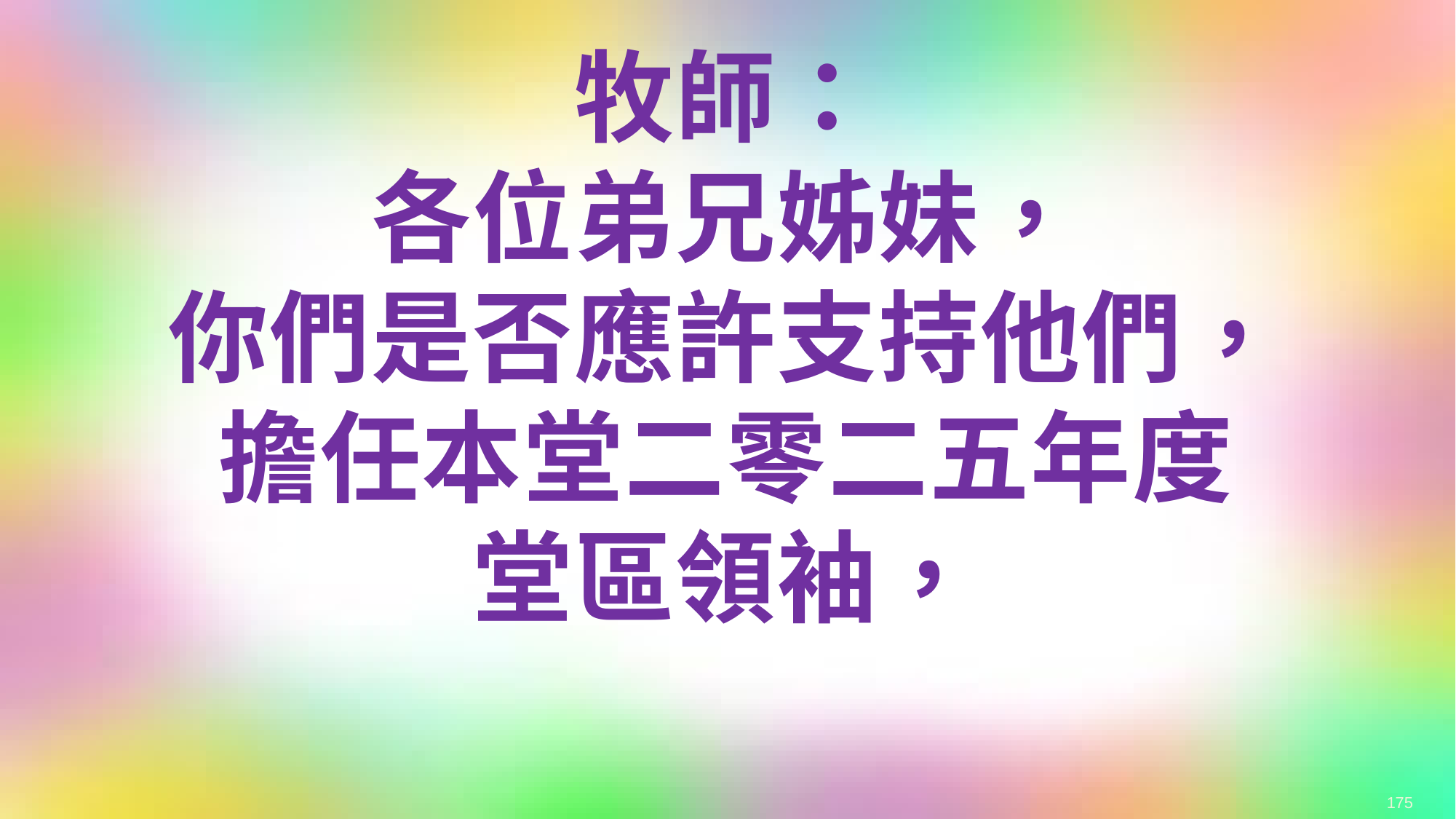

牧師：
各位弟兄姊妹，
你們是否應許支持他們，
擔任本堂二零二五年度
堂區領袖，
175